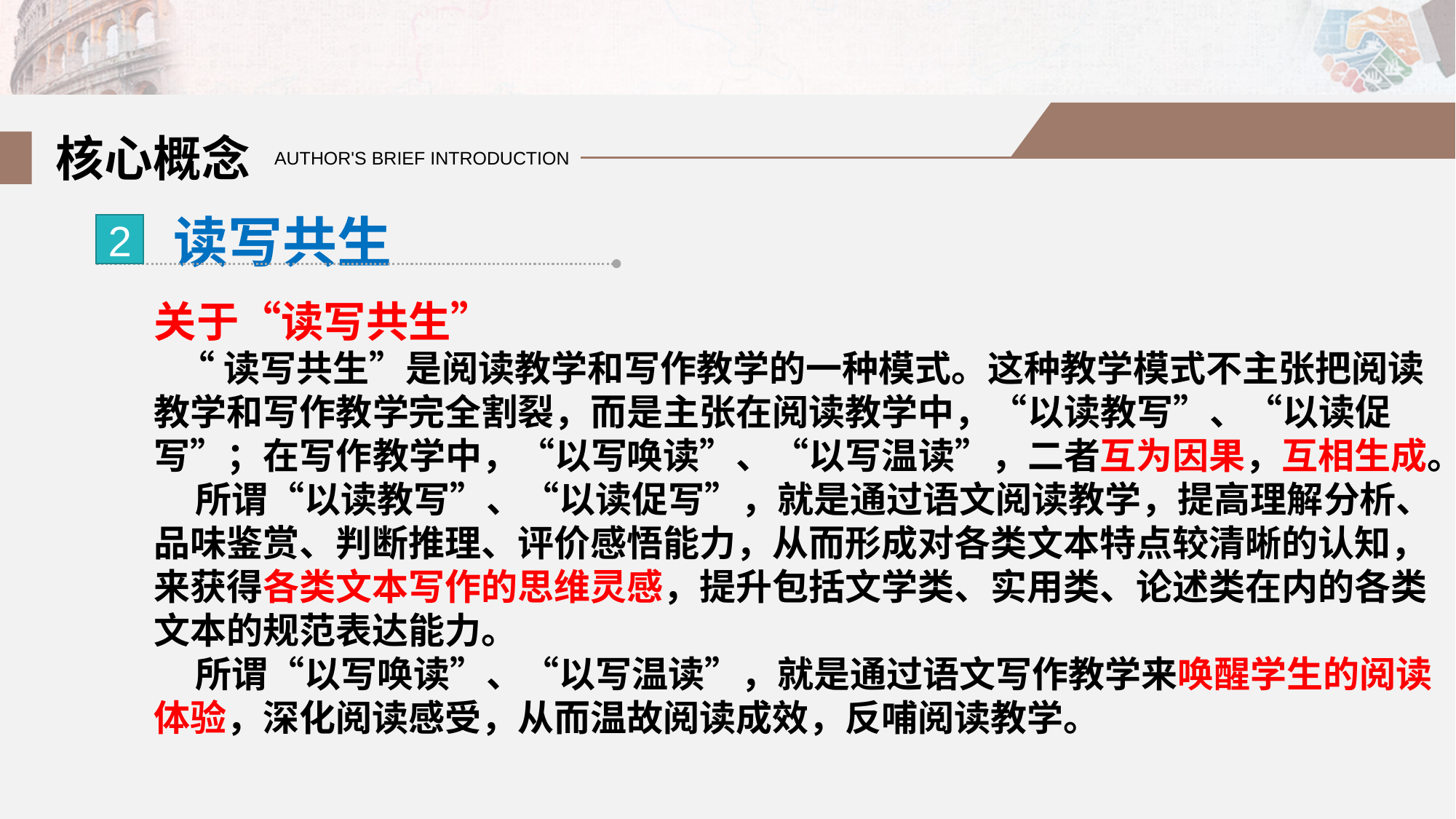

核心概念

AUTHOR'S BRIEF INTRODUCTION
 读写共生
关于“读写共生”
   “读写共生”是阅读教学和写作教学的一种模式。这种教学模式不主张把阅读教学和写作教学完全割裂，而是主张在阅读教学中，“以读教写”、“以读促写”；在写作教学中，“以写唤读”、“以写温读”，二者互为因果，互相生成。
    所谓“以读教写”、“以读促写”，就是通过语文阅读教学，提高理解分析、品味鉴赏、判断推理、评价感悟能力，从而形成对各类文本特点较清晰的认知，来获得各类文本写作的思维灵感，提升包括文学类、实用类、论述类在内的各类文本的规范表达能力。
    所谓“以写唤读”、“以写温读”，就是通过语文写作教学来唤醒学生的阅读体验，深化阅读感受，从而温故阅读成效，反哺阅读教学。
2